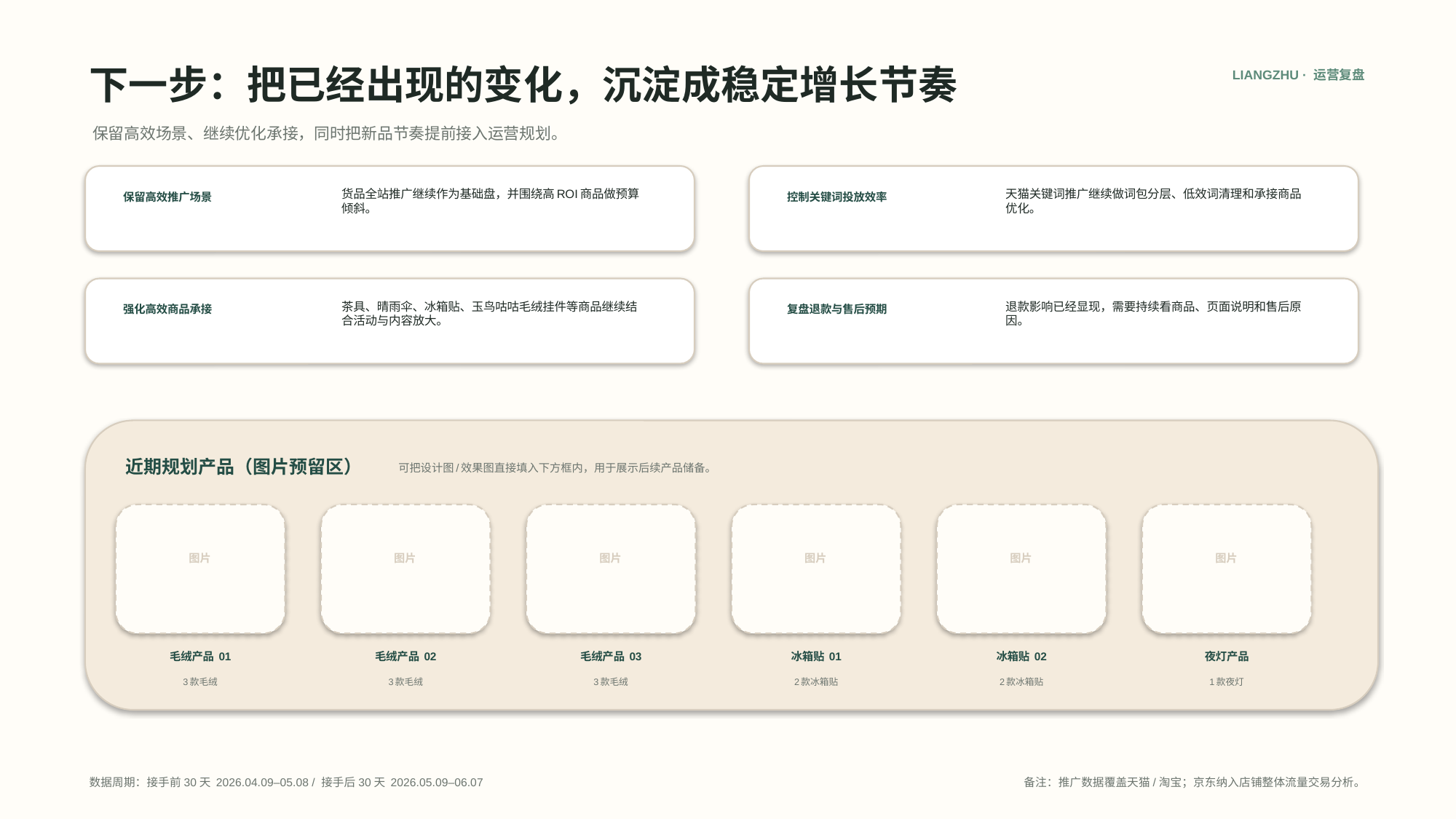

下一步：把已经出现的变化，沉淀成稳定增长节奏
LIANGZHU · 运营复盘
保留高效场景、继续优化承接，同时把新品节奏提前接入运营规划。

货品全站推广继续作为基础盘，并围绕高ROI商品做预算倾斜。
天猫关键词推广继续做词包分层、低效词清理和承接商品优化。
保留高效推广场景
控制关键词投放效率

茶具、晴雨伞、冰箱贴、玉鸟咕咕毛绒挂件等商品继续结合活动与内容放大。
退款影响已经显现，需要持续看商品、页面说明和售后原因。
强化高效商品承接
复盘退款与售后预期

近期规划产品（图片预留区）
可把设计图/效果图直接填入下方框内，用于展示后续产品储备。

图片
图片
图片
图片
图片
图片
毛绒产品 01
毛绒产品 02
毛绒产品 03
冰箱贴 01
冰箱贴 02
夜灯产品
3款毛绒
3款毛绒
3款毛绒
2款冰箱贴
2款冰箱贴
1款夜灯
数据周期：接手前30天 2026.04.09–05.08 / 接手后30天 2026.05.09–06.07
备注：推广数据覆盖天猫/淘宝；京东纳入店铺整体流量交易分析。